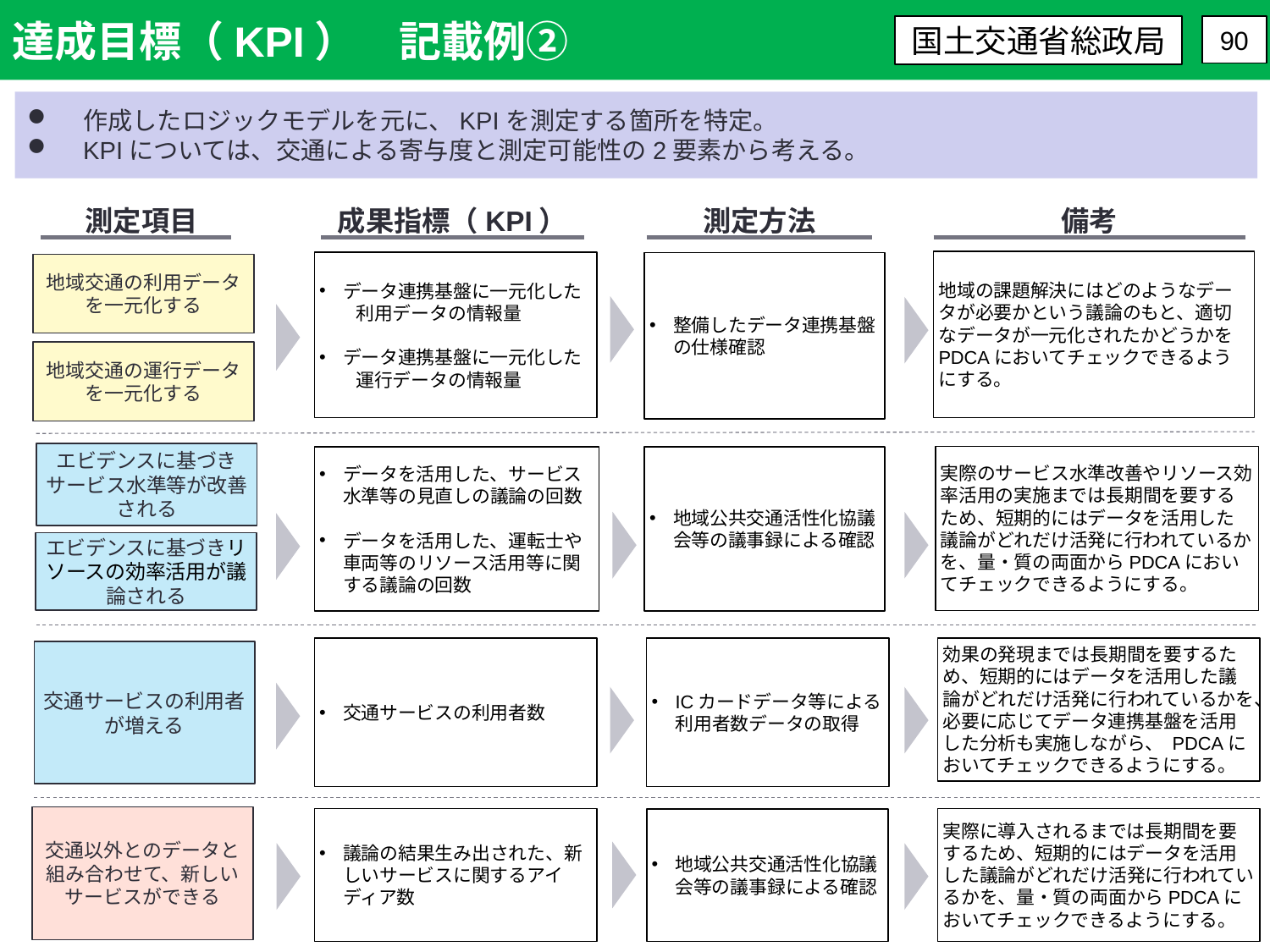

達成目標（KPI）　記載例②
国土交通省総政局
90

作成したロジックモデルを元に、KPIを測定する箇所を特定。
KPIについては、交通による寄与度と測定可能性の2要素から考える。
測定方法
備考
測定項目
成果指標（KPI）
地域の課題解決にはどのようなデータが必要かという議論のもと、適切なデータが一元化されたかどうかをPDCAにおいてチェックできるようにする。
データ連携基盤に一元化した
　　利用データの情報量

データ連携基盤に一元化した
　　運行データの情報量
整備したデータ連携基盤の仕様確認
地域交通の利用データを一元化する

地域交通の運行データを一元化する
エビデンスに基づきサービス水準等が改善される
実際のサービス水準改善やリソース効率活用の実施までは長期間を要するため、短期的にはデータを活用した議論がどれだけ活発に行われているかを、量・質の両面からPDCAにおいてチェックできるようにする。
地域公共交通活性化協議会等の議事録による確認
データを活用した、サービス水準等の見直しの議論の回数

データを活用した、運転士や車両等のリソース活用等に関する議論の回数
エビデンスに基づきリソースの効率活用が議論される

交通サービスの利用者数
ICカードデータ等による利用者数データの取得
効果の発現までは長期間を要するため、短期的にはデータを活用した議論がどれだけ活発に行われているかを、必要に応じてデータ連携基盤を活用した分析も実施しながら、 PDCAにおいてチェックできるようにする。
交通サービスの利用者が増える

交通以外とのデータと組み合わせて、新しいサービスができる
議論の結果生み出された、新しいサービスに関するアイディア数
実際に導入されるまでは長期間を要するため、短期的にはデータを活用した議論がどれだけ活発に行われているかを、量・質の両面からPDCAにおいてチェックできるようにする。
地域公共交通活性化協議会等の議事録による確認